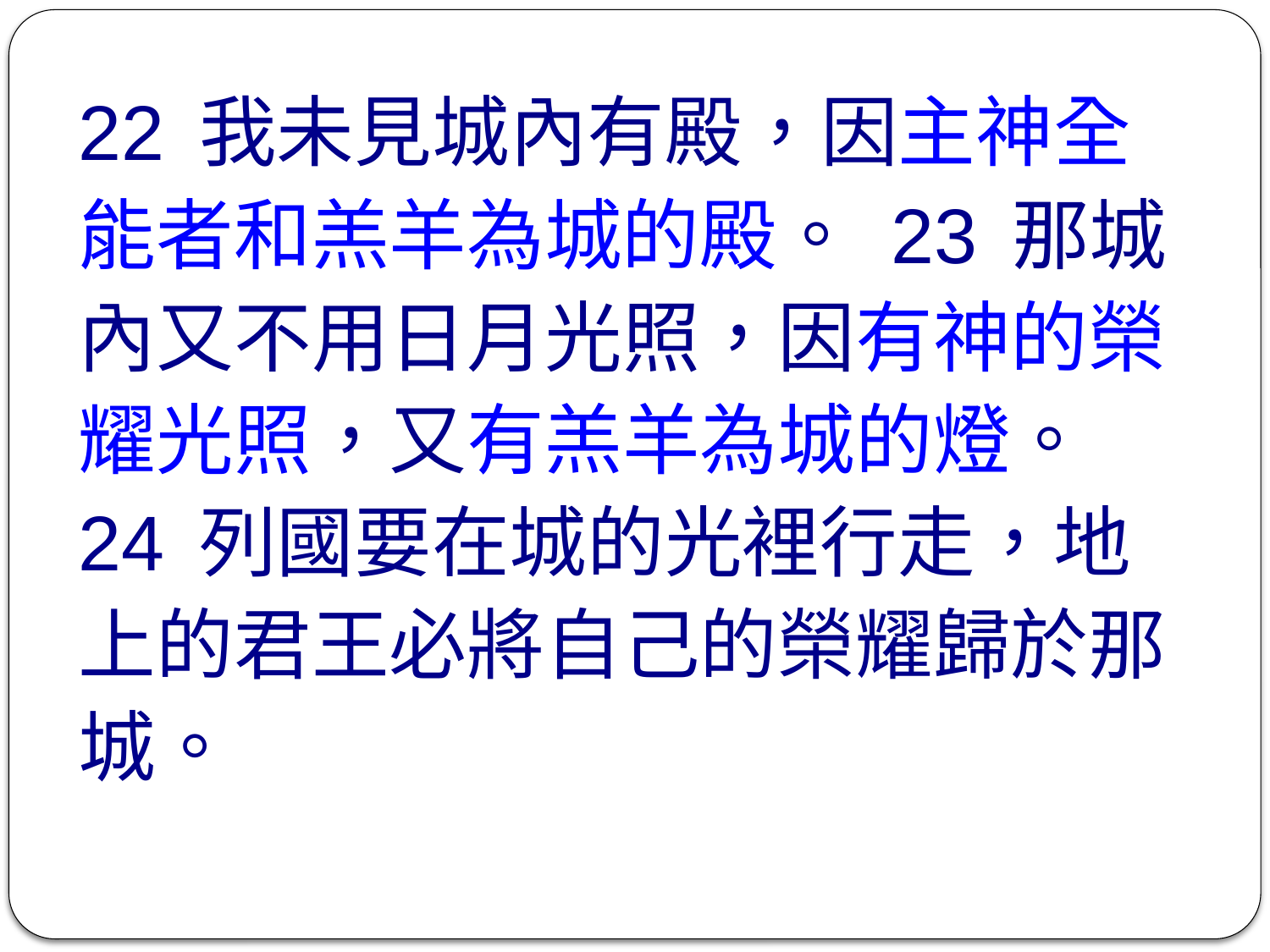

22 我未見城內有殿，因主神全能者和羔羊為城的殿。 23 那城內又不用日月光照，因有神的榮耀光照，又有羔羊為城的燈。 24 列國要在城的光裡行走，地上的君王必將自己的榮耀歸於那城。